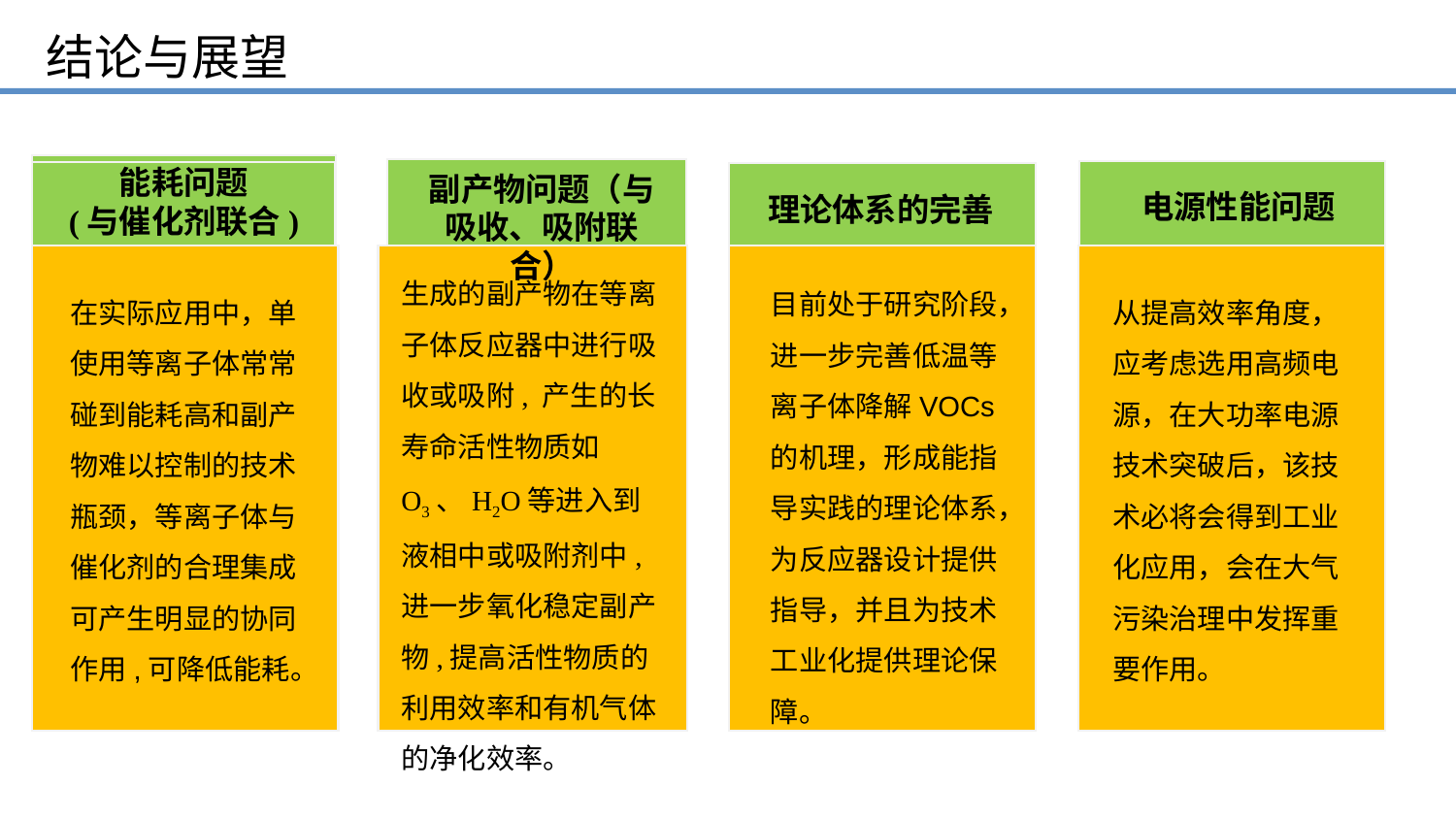

结论与展望

能耗问题
(与催化剂联合)

副产物问题（与吸收、吸附联合）

电源性能问题
理论体系的完善

生成的副产物在等离子体反应器中进行吸收或吸附, 产生的长寿命活性物质如O3、H2O等进入到液相中或吸附剂中,进一步氧化稳定副产物,提高活性物质的利用效率和有机气体的净化效率。
目前处于研究阶段，进一步完善低温等离子体降解VOCs的机理，形成能指导实践的理论体系，为反应器设计提供指导，并且为技术工业化提供理论保障。
在实际应用中，单使用等离子体常常碰到能耗高和副产物难以控制的技术瓶颈，等离子体与催化剂的合理集成可产生明显的协同作用,可降低能耗。
从提高效率角度，应考虑选用高频电源，在大功率电源技术突破后，该技术必将会得到工业化应用，会在大气污染治理中发挥重要作用。